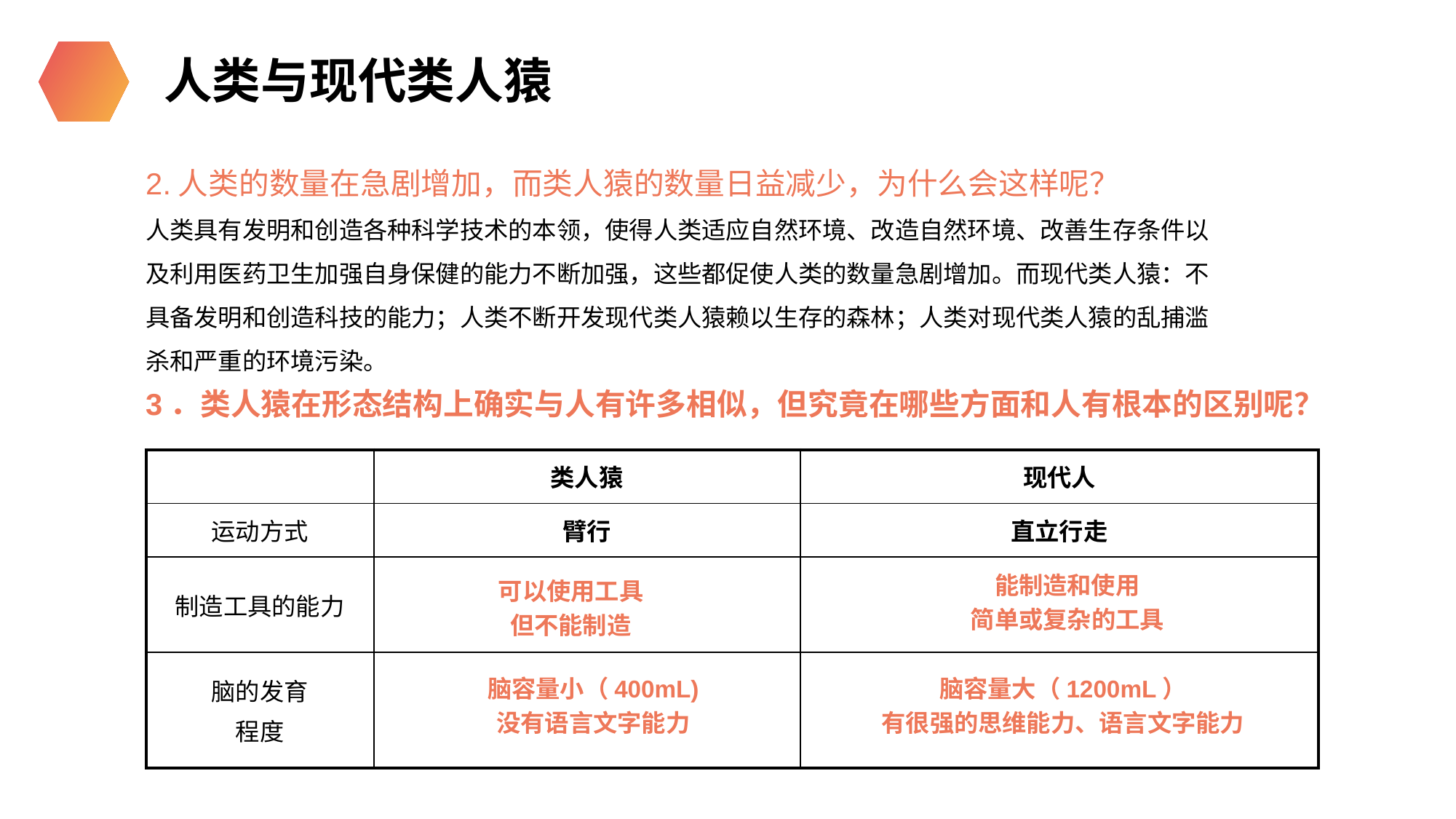

人类与现代类人猿
2.人类的数量在急剧增加，而类人猿的数量日益减少，为什么会这样呢？
人类具有发明和创造各种科学技术的本领，使得人类适应自然环境、改造自然环境、改善生存条件以及利用医药卫生加强自身保健的能力不断加强，这些都促使人类的数量急剧增加。而现代类人猿：不具备发明和创造科技的能力；人类不断开发现代类人猿赖以生存的森林；人类对现代类人猿的乱捕滥杀和严重的环境污染。
3．类人猿在形态结构上确实与人有许多相似，但究竟在哪些方面和人有根本的区别呢？
|  | 类人猿 | 现代人 |
| --- | --- | --- |
| 运动方式 | 臂行 | 直立行走 |
| 制造工具的能力 |  |  |
| 脑的发育 程度 |  |  |
能制造和使用
简单或复杂的工具
可以使用工具
但不能制造
脑容量小（400mL)
没有语言文字能力
脑容量大（1200mL）
有很强的思维能力、语言文字能力